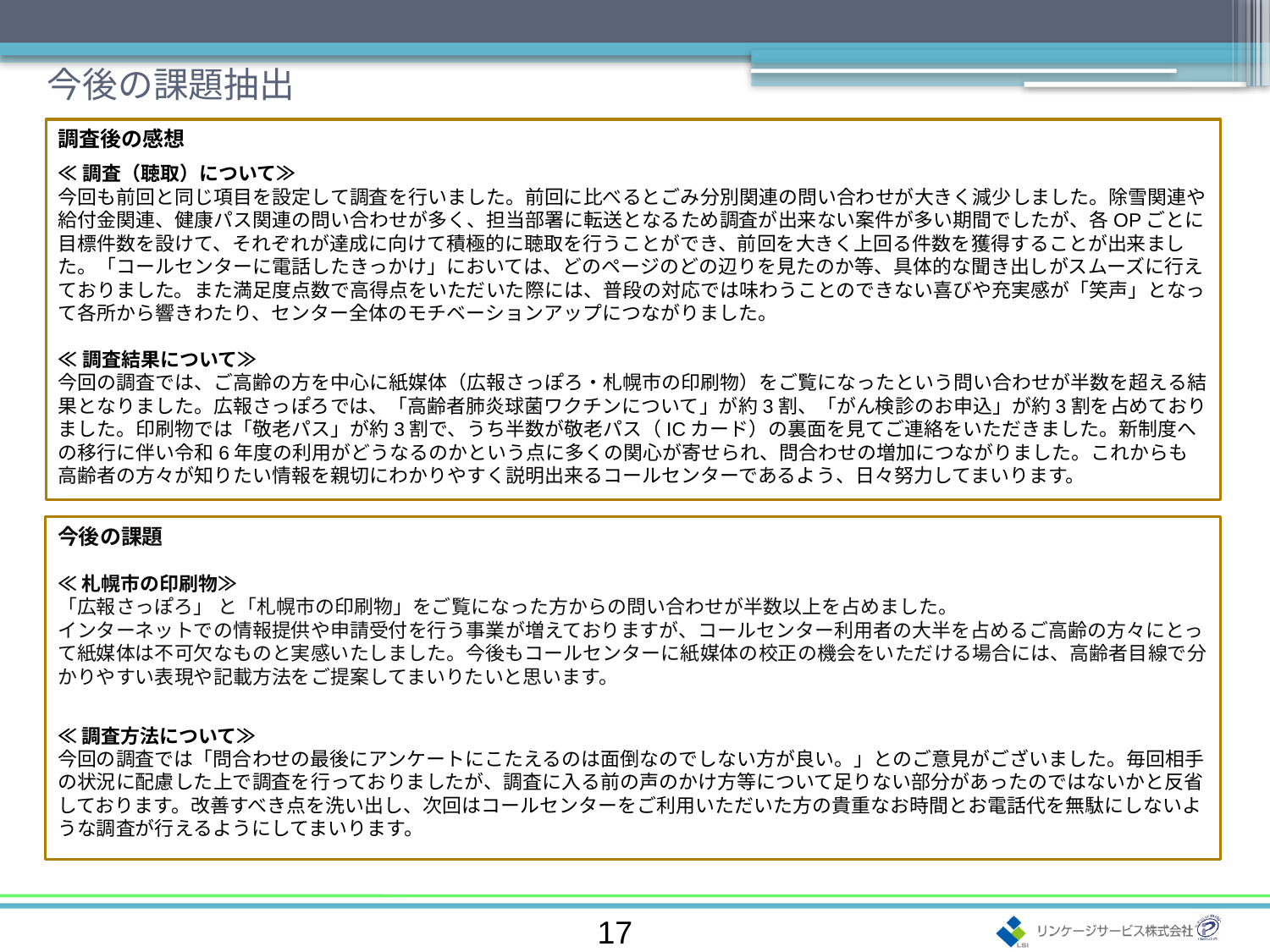

今後の課題抽出
調査後の感想

≪調査（聴取）について≫
今回も前回と同じ項目を設定して調査を行いました。前回に比べるとごみ分別関連の問い合わせが大きく減少しました。除雪関連や給付金関連、健康パス関連の問い合わせが多く、担当部署に転送となるため調査が出来ない案件が多い期間でしたが、各OPごとに目標件数を設けて、それぞれが達成に向けて積極的に聴取を行うことができ、前回を大きく上回る件数を獲得することが出来ました。「コールセンターに電話したきっかけ」においては、どのページのどの辺りを見たのか等、具体的な聞き出しがスムーズに行えておりました。また満足度点数で高得点をいただいた際には、普段の対応では味わうことのできない喜びや充実感が「笑声」となって各所から響きわたり、センター全体のモチベーションアップにつながりました。

≪調査結果について≫
今回の調査では、ご高齢の方を中心に紙媒体（広報さっぽろ・札幌市の印刷物）をご覧になったという問い合わせが半数を超える結果となりました。広報さっぽろでは、「高齢者肺炎球菌ワクチンについて」が約3割、「がん検診のお申込」が約3割を占めておりました。印刷物では「敬老パス」が約3割で、うち半数が敬老パス（ICカード）の裏面を見てご連絡をいただきました。新制度への移行に伴い令和6年度の利用がどうなるのかという点に多くの関心が寄せられ、問合わせの増加につながりました。これからも高齢者の方々が知りたい情報を親切にわかりやすく説明出来るコールセンターであるよう、日々努力してまいります。
今後の課題

≪札幌市の印刷物≫
「広報さっぽろ」 と「札幌市の印刷物」をご覧になった方からの問い合わせが半数以上を占めました。
インターネットでの情報提供や申請受付を行う事業が増えておりますが、コールセンター利用者の大半を占めるご高齢の方々にとって紙媒体は不可欠なものと実感いたしました。今後もコールセンターに紙媒体の校正の機会をいただける場合には、高齢者目線で分かりやすい表現や記載方法をご提案してまいりたいと思います。

≪調査方法について≫
今回の調査では「問合わせの最後にアンケートにこたえるのは面倒なのでしない方が良い。」とのご意見がございました。毎回相手の状況に配慮した上で調査を行っておりましたが、調査に入る前の声のかけ方等について足りない部分があったのではないかと反省しております。改善すべき点を洗い出し、次回はコールセンターをご利用いただいた方の貴重なお時間とお電話代を無駄にしないような調査が行えるようにしてまいります。

17